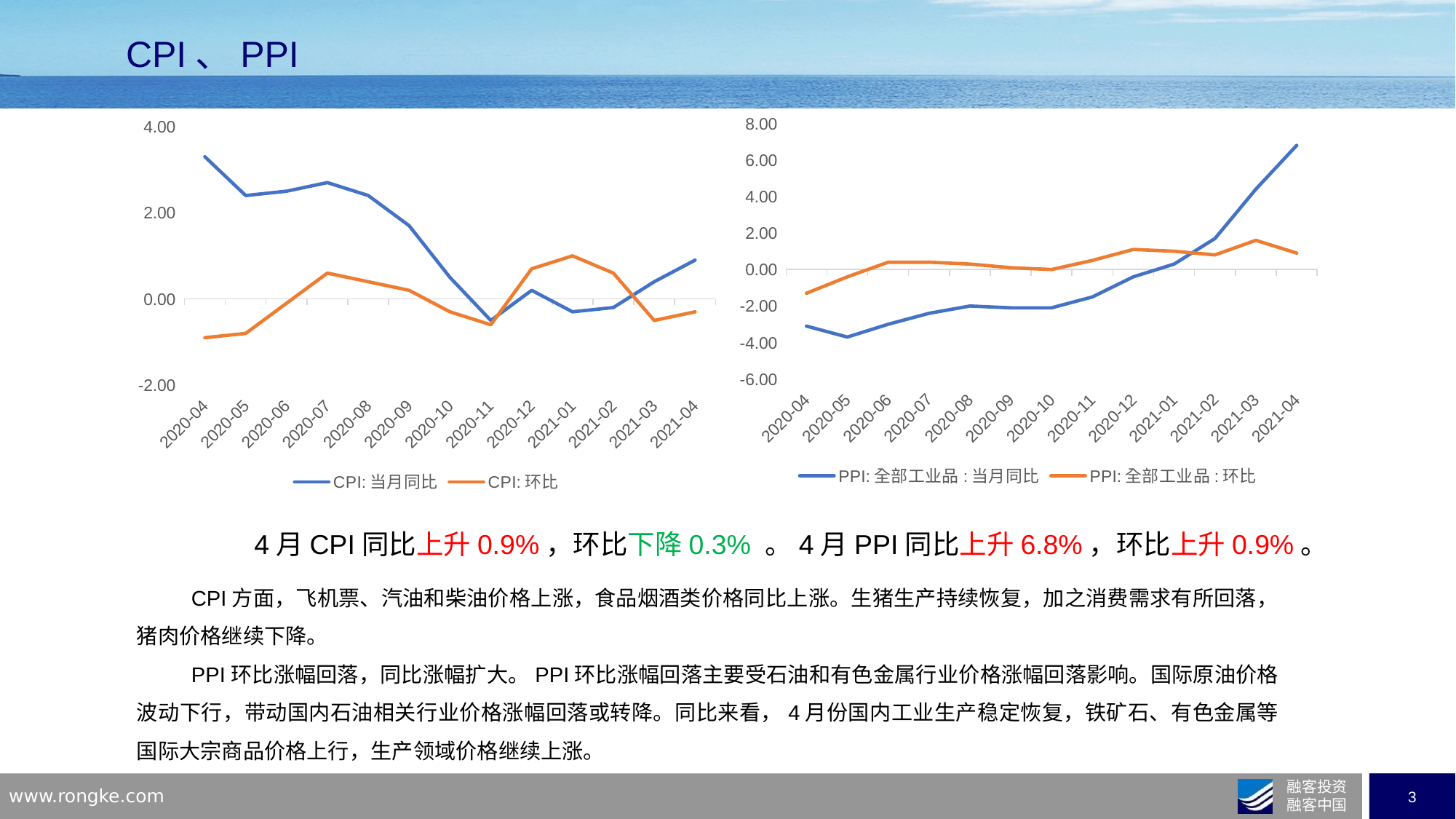

# CPI、PPI

### Chart

| Category | PPI:全部工业品:当月同比 | PPI:全部工业品:环比 |
|---|---|---|
| 43951 | -3.1 | -1.3 |
| 43982 | -3.7 | -0.4 |
| 44012 | -3.0 | 0.4 |
| 44043 | -2.4 | 0.4 |
| 44074 | -2.0 | 0.3 |
| 44104 | -2.1 | 0.1 |
| 44135 | -2.1 | 0.0 |
| 44165 | -1.5 | 0.5 |
| 44196 | -0.4 | 1.1 |
| 44227 | 0.3 | 1.0 |
| 44228 | 1.7 | 0.8 |
| 44256 | 4.4 | 1.6 |
| 44287 | 6.8 | 0.9 |

### Chart

| Category | CPI:当月同比 | CPI:环比 |
|---|---|---|
| 43951 | 3.3 | -0.9 |
| 43982 | 2.4 | -0.8 |
| 44012 | 2.5 | -0.1 |
| 44043 | 2.7 | 0.6 |
| 44074 | 2.4 | 0.4 |
| 44104 | 1.7 | 0.2 |
| 44135 | 0.5 | -0.3 |
| 44165 | -0.5 | -0.6 |
| 44196 | 0.2 | 0.7 |
| 44227 | -0.3 | 1.0 |
| 44228 | -0.2 | 0.6 |
| 44256 | 0.4 | -0.5 |
| 44287 | 0.9 | -0.3 |
4月CPI同比上升0.9%，环比下降0.3% 。4月PPI同比上升6.8%，环比上升0.9%。
CPI方面，飞机票、汽油和柴油价格上涨，食品烟酒类价格同比上涨。生猪生产持续恢复，加之消费需求有所回落，猪肉价格继续下降。
PPI环比涨幅回落，同比涨幅扩大。PPI环比涨幅回落主要受石油和有色金属行业价格涨幅回落影响。国际原油价格波动下行，带动国内石油相关行业价格涨幅回落或转降。同比来看，4月份国内工业生产稳定恢复，铁矿石、有色金属等国际大宗商品价格上行，生产领域价格继续上涨。